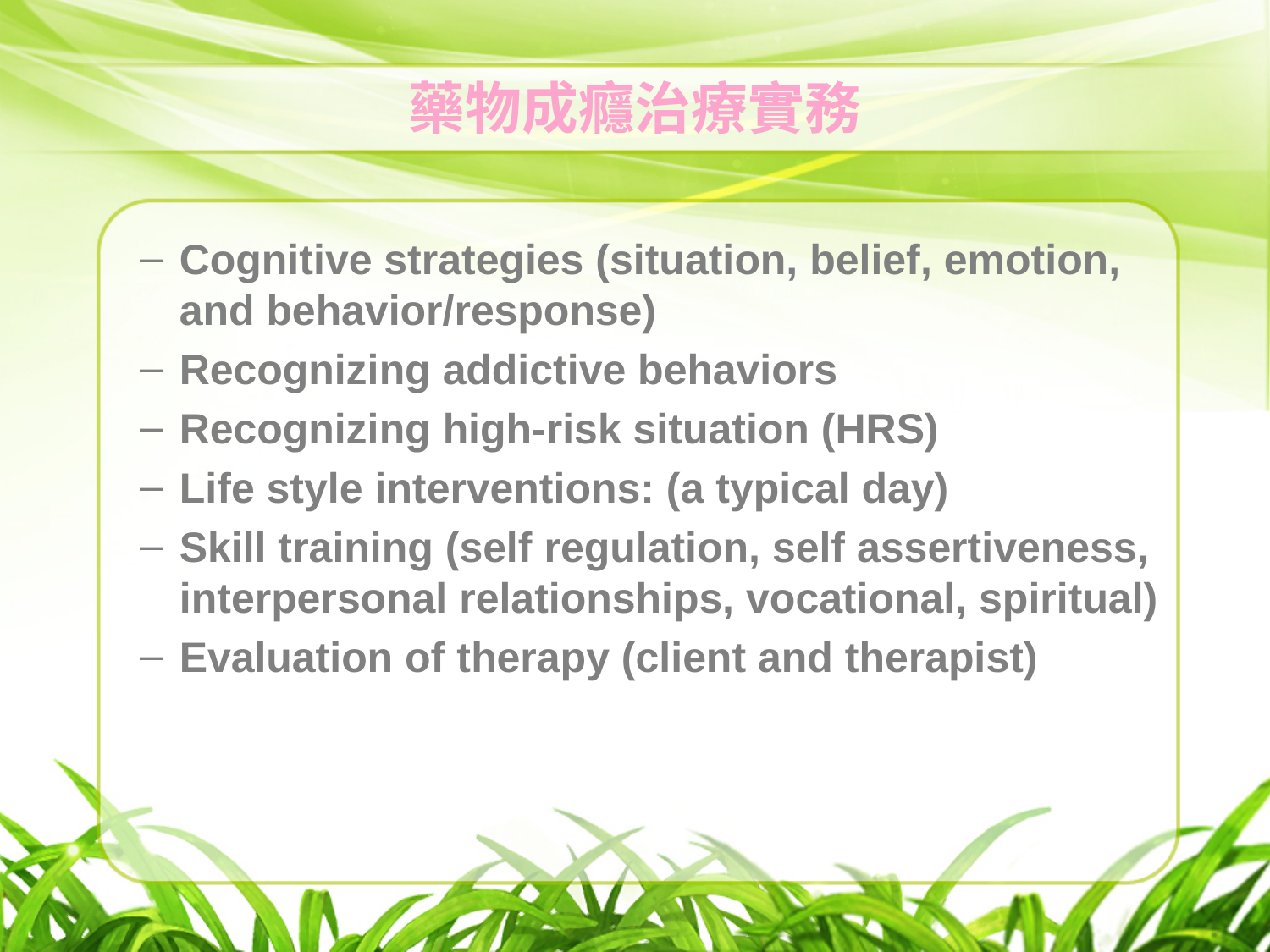

# 藥物成癮治療實務
Cognitive strategies (situation, belief, emotion, and behavior/response)
Recognizing addictive behaviors
Recognizing high-risk situation (HRS)
Life style interventions: (a typical day)
Skill training (self regulation, self assertiveness, interpersonal relationships, vocational, spiritual)
Evaluation of therapy (client and therapist)